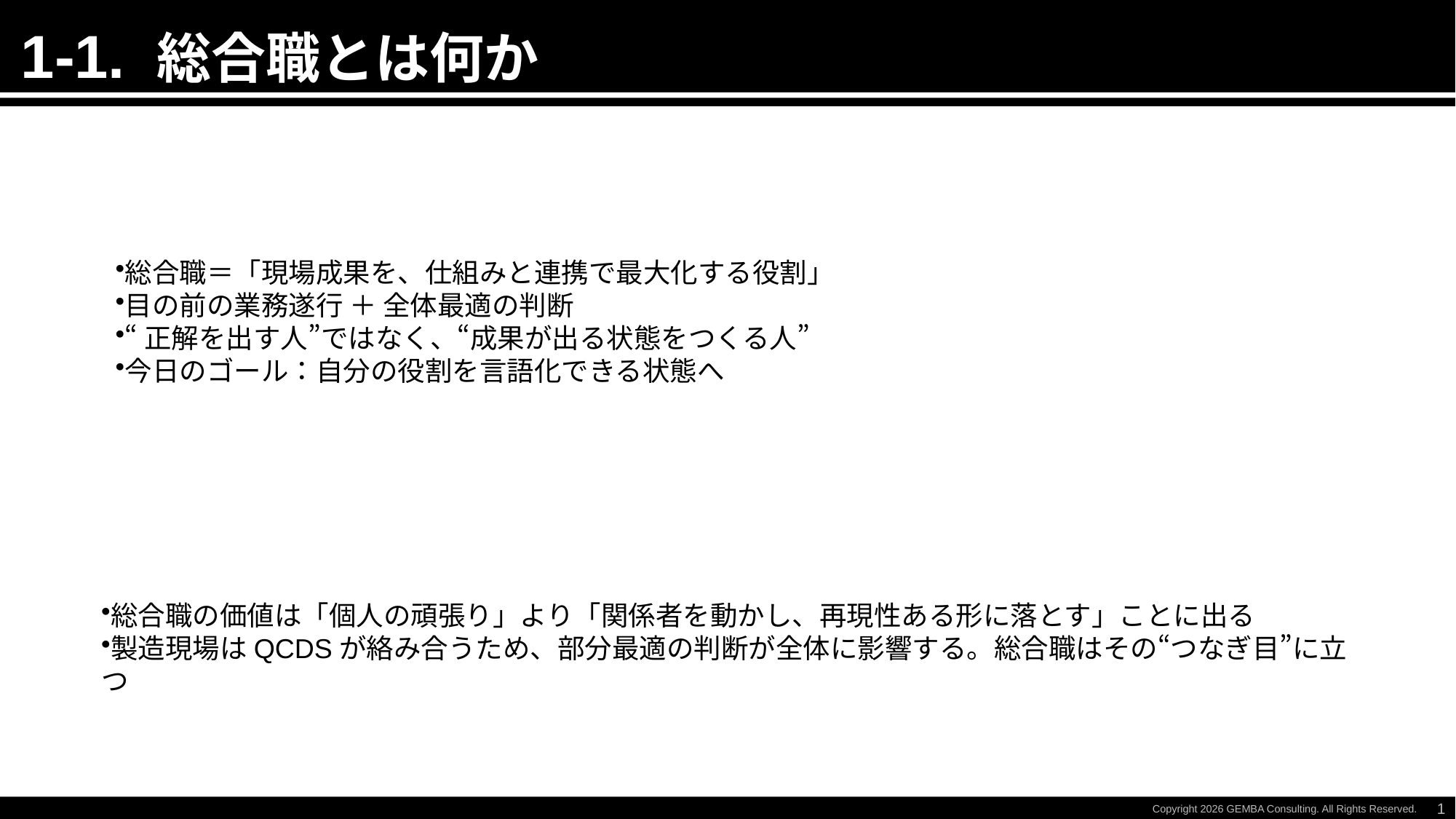

1-1. 総合職とは何か
総合職＝「現場成果を、仕組みと連携で最大化する役割」
目の前の業務遂行 ＋ 全体最適の判断
“正解を出す人”ではなく、“成果が出る状態をつくる人”
今日のゴール：自分の役割を言語化できる状態へ
総合職の価値は「個人の頑張り」より「関係者を動かし、再現性ある形に落とす」ことに出る
製造現場はQCDSが絡み合うため、部分最適の判断が全体に影響する。総合職はその“つなぎ目”に立つ
1